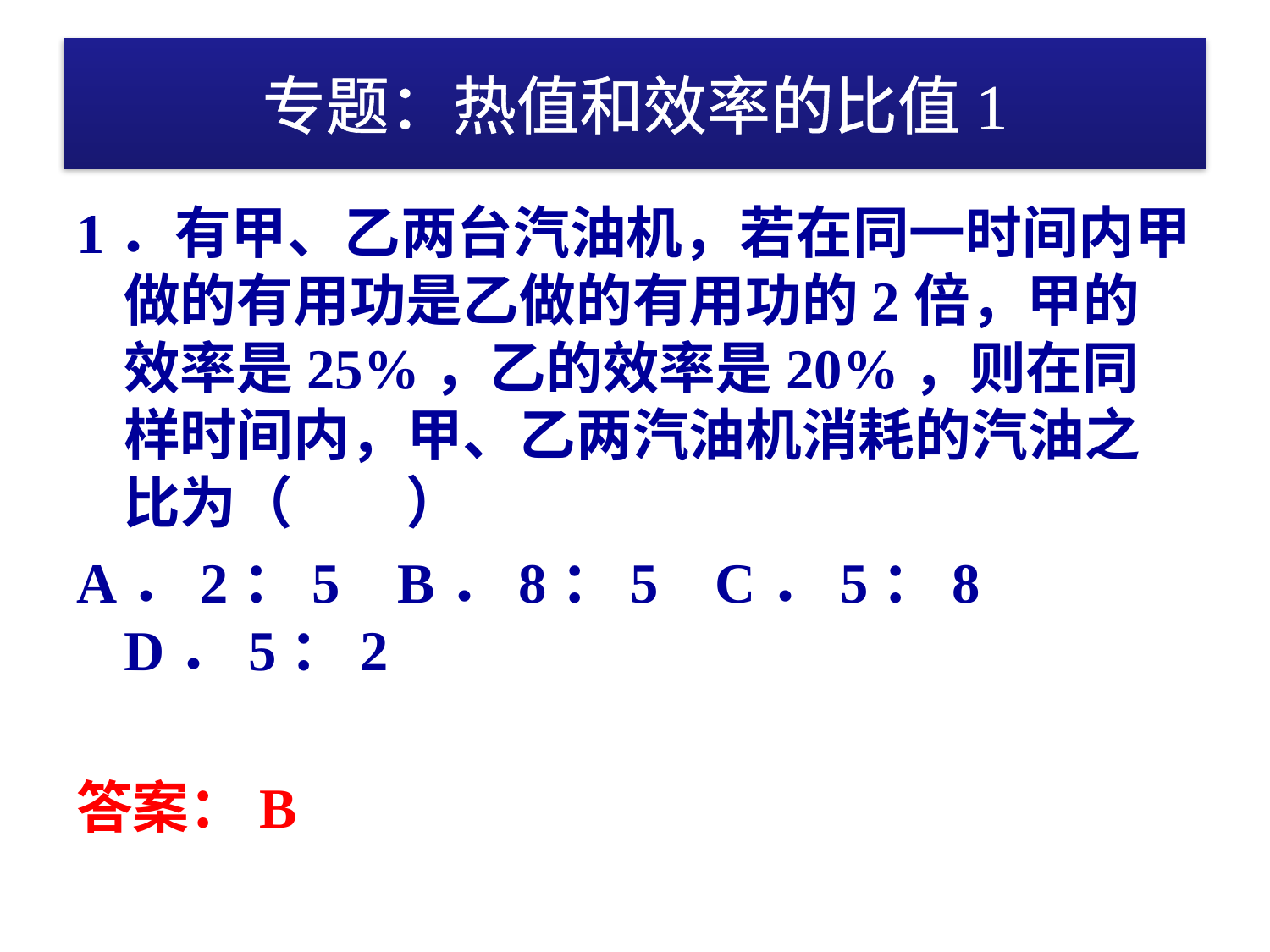

# 专题：热值和效率的比值1
1．有甲、乙两台汽油机，若在同一时间内甲做的有用功是乙做的有用功的2倍，甲的效率是25%，乙的效率是20%，则在同样时间内，甲、乙两汽油机消耗的汽油之比为（　　）
A．2：5    B．8：5    C．5：8   D．5：2

答案：B